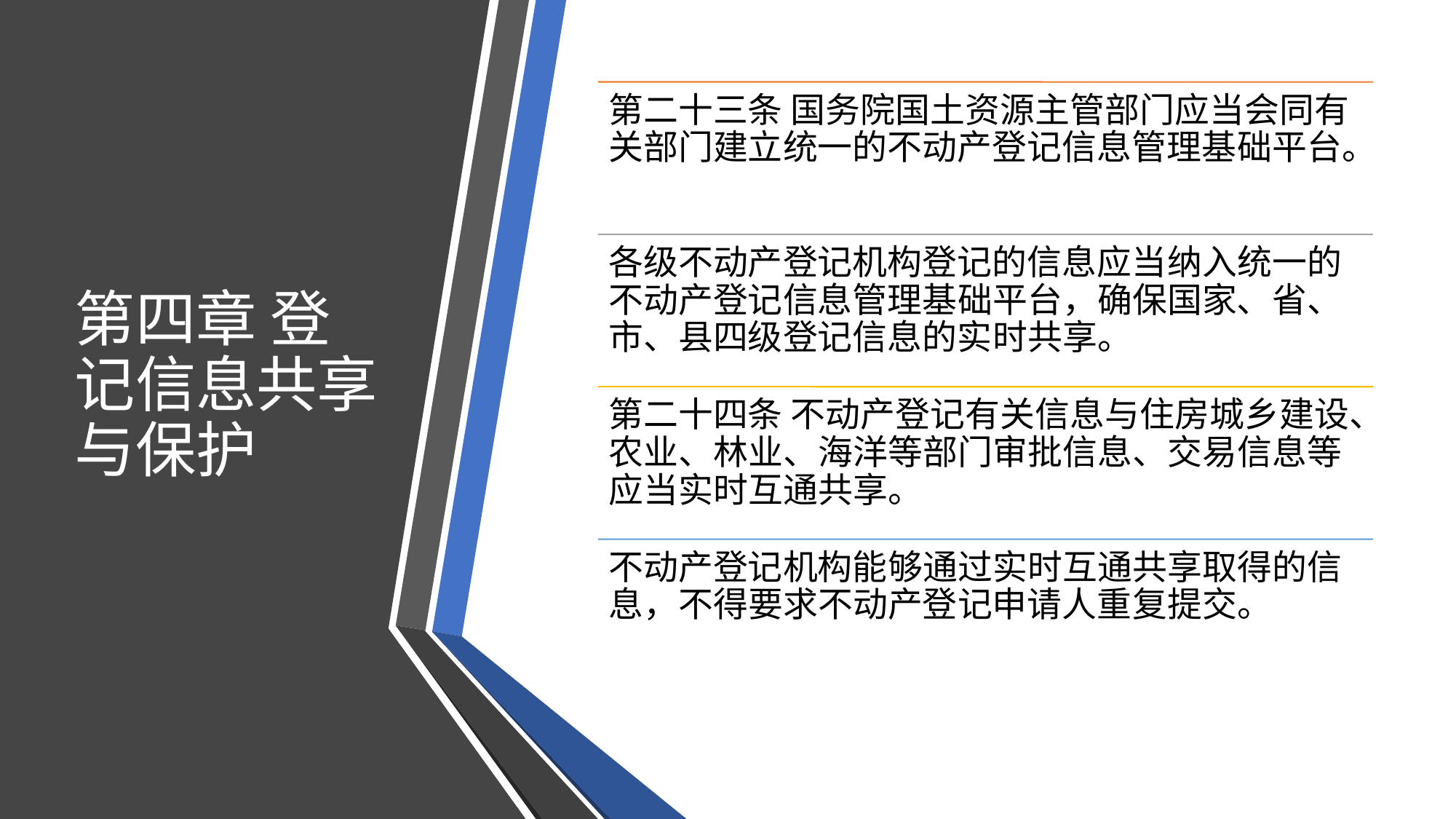

# 第四章 登记信息共享与保护
第二十三条 国务院国土资源主管部门应当会同有关部门建立统一的不动产登记信息管理基础平台。
各级不动产登记机构登记的信息应当纳入统一的不动产登记信息管理基础平台，确保国家、省、市、县四级登记信息的实时共享。
第二十四条 不动产登记有关信息与住房城乡建设、农业、林业、海洋等部门审批信息、交易信息等应当实时互通共享。
不动产登记机构能够通过实时互通共享取得的信息，不得要求不动产登记申请人重复提交。